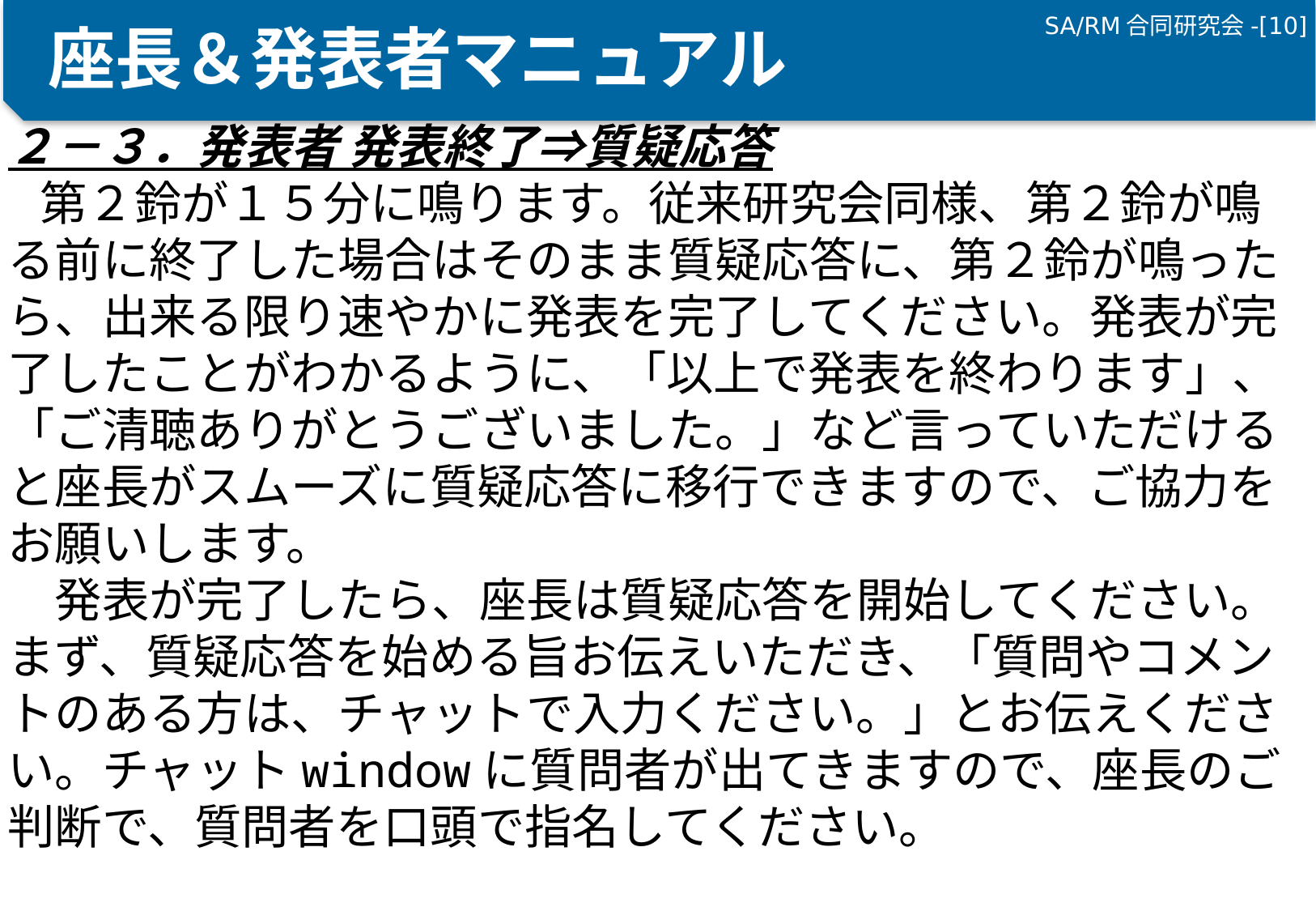

座長＆発表者マニュアル
２－３．発表者 発表終了⇒質疑応答
  第２鈴が１５分に鳴ります。従来研究会同様、第２鈴が鳴る前に終了した場合はそのまま質疑応答に、第２鈴が鳴ったら、出来る限り速やかに発表を完了してください。発表が完了したことがわかるように、「以上で発表を終わります」、「ご清聴ありがとうございました。」など言っていただけると座長がスムーズに質疑応答に移行できますので、ご協力をお願いします。
　発表が完了したら、座長は質疑応答を開始してください。
まず、質疑応答を始める旨お伝えいただき、「質問やコメントのある方は、チャットで入力ください。」とお伝えください。チャットwindowに質問者が出てきますので、座長のご判断で、質問者を口頭で指名してください。